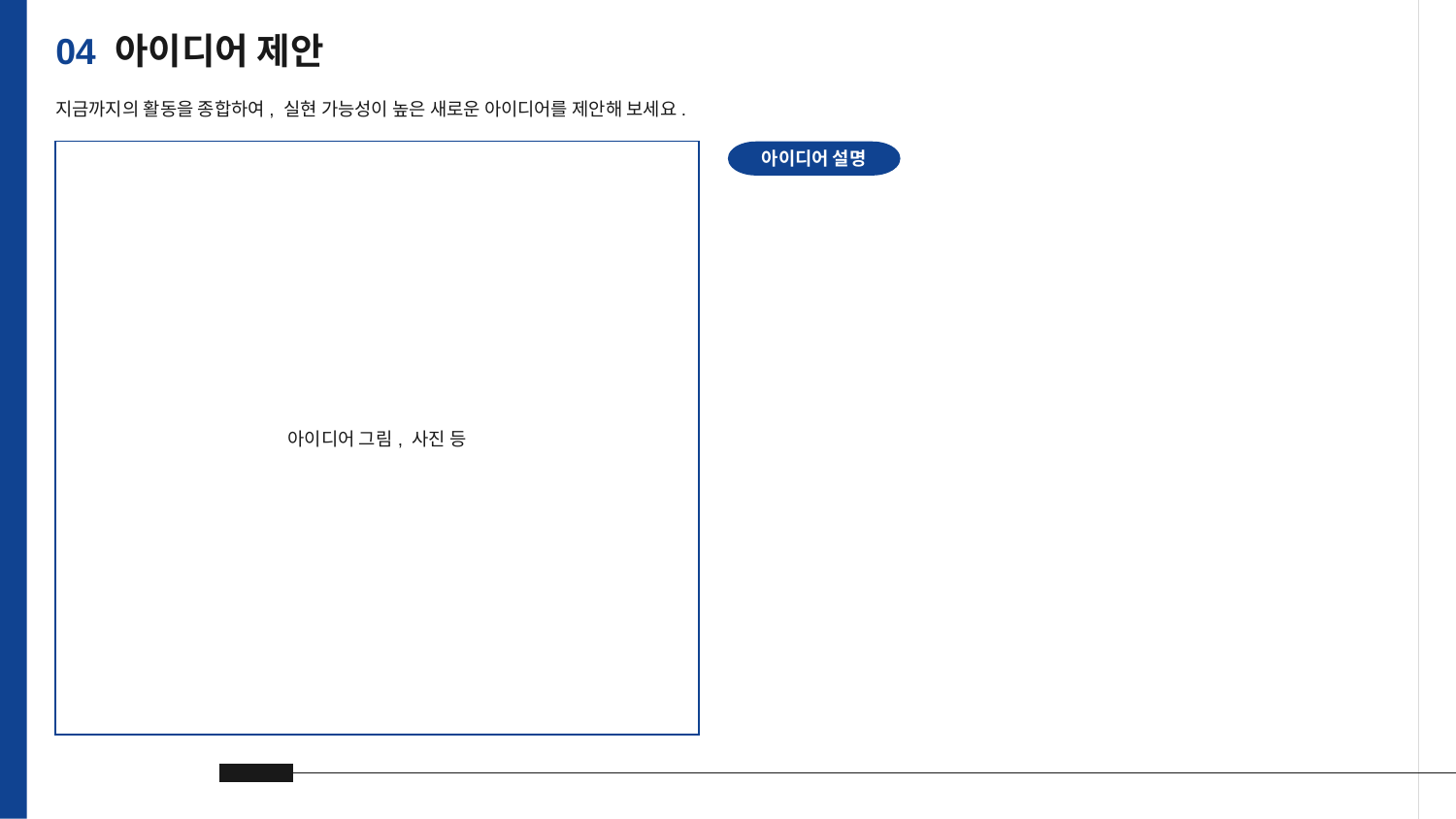

# 04 아이디어 제안
지금까지의 활동을 종합하여, 실현 가능성이 높은 새로운 아이디어를 제안해 보세요.
| 아이디어 그림, 사진 등 |  |
| --- | --- |
|  |  |
|  |  |
아이디어 설명